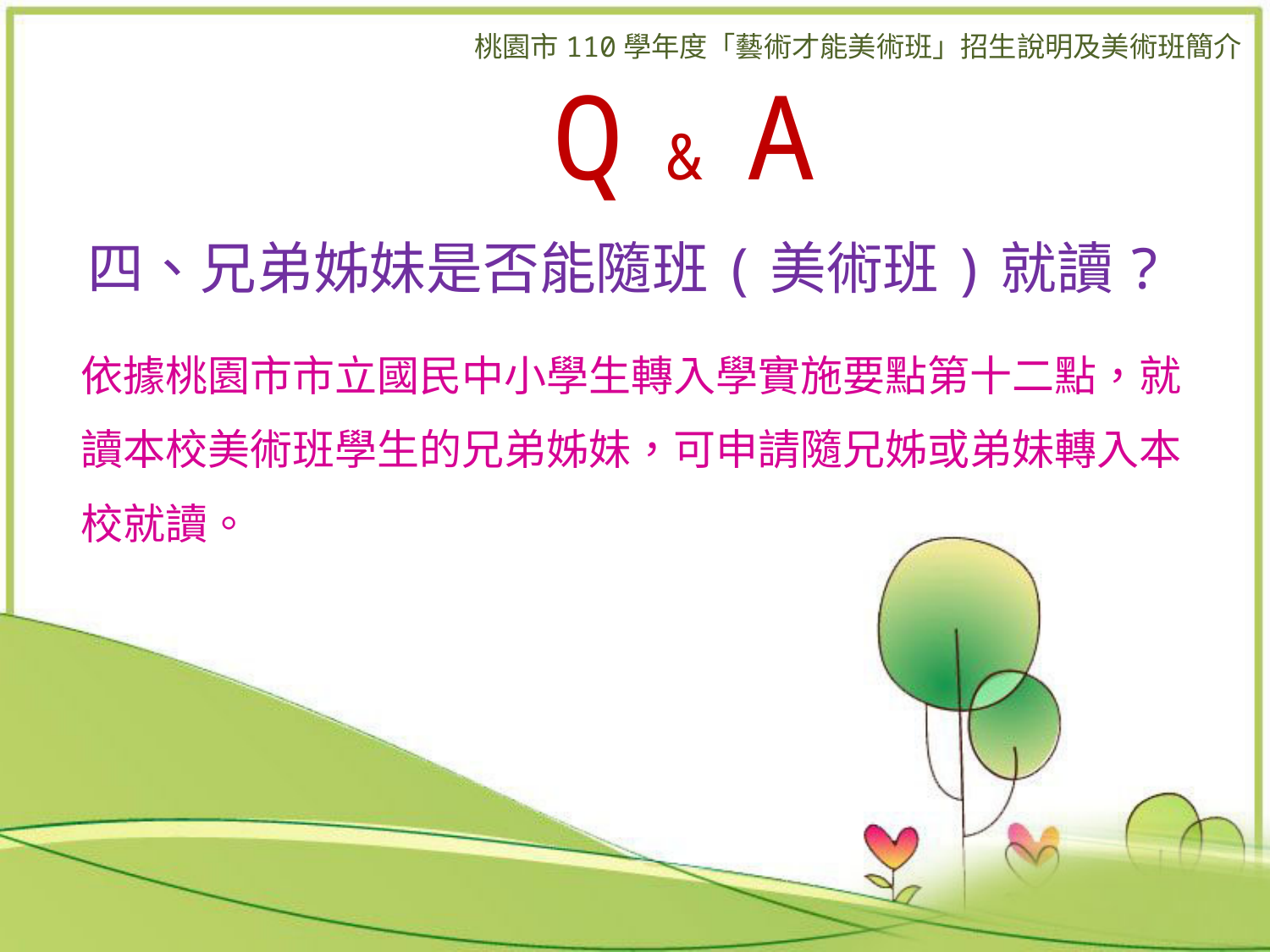

Q & A
四、兄弟姊妹是否能隨班(美術班)就讀?
依據桃園市市立國民中小學生轉入學實施要點第十二點，就讀本校美術班學生的兄弟姊妹，可申請隨兄姊或弟妹轉入本校就讀。